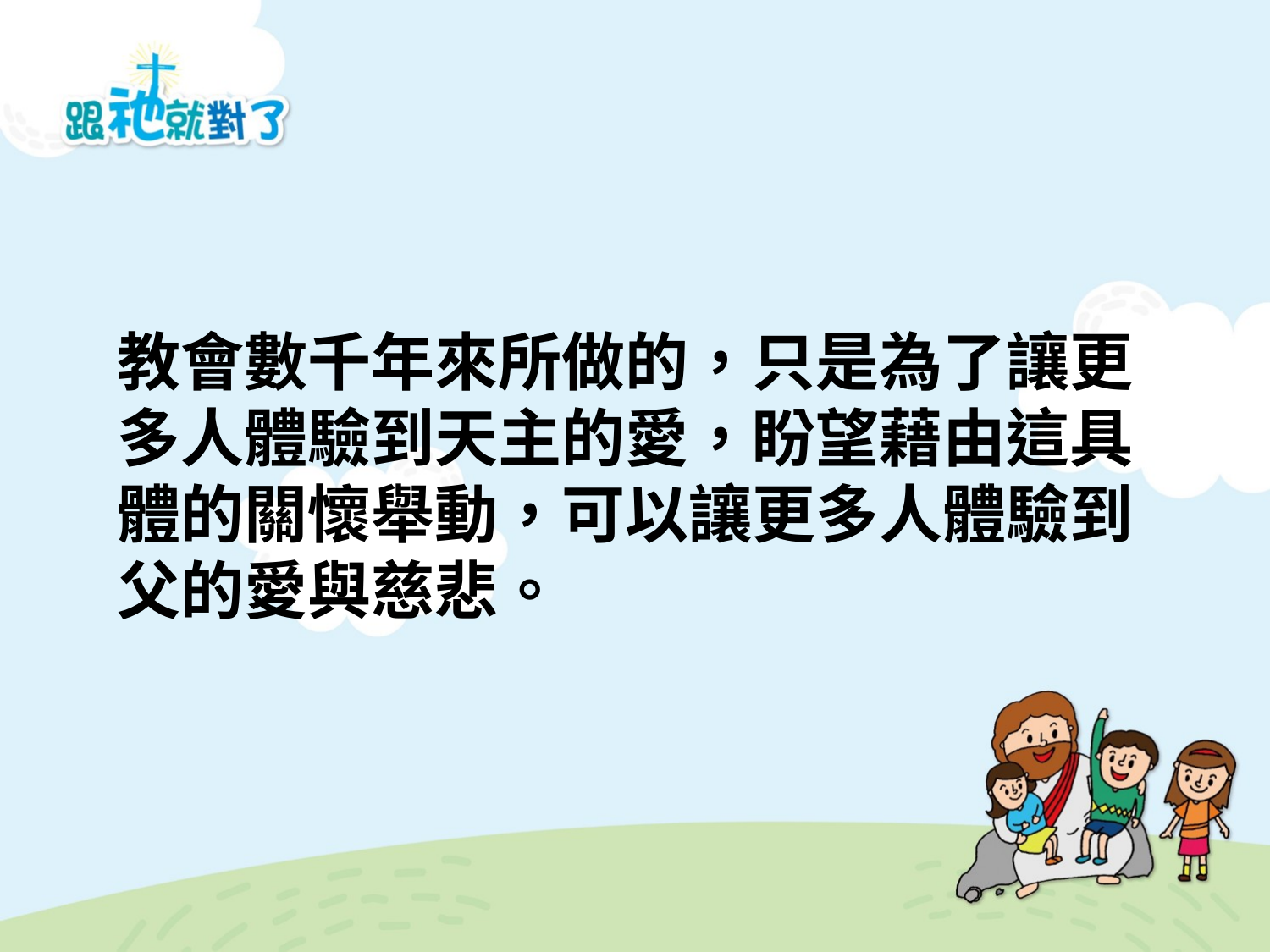

教會數千年來所做的，只是為了讓更多人體驗到天主的愛，盼望藉由這具體的關懷舉動，可以讓更多人體驗到父的愛與慈悲。